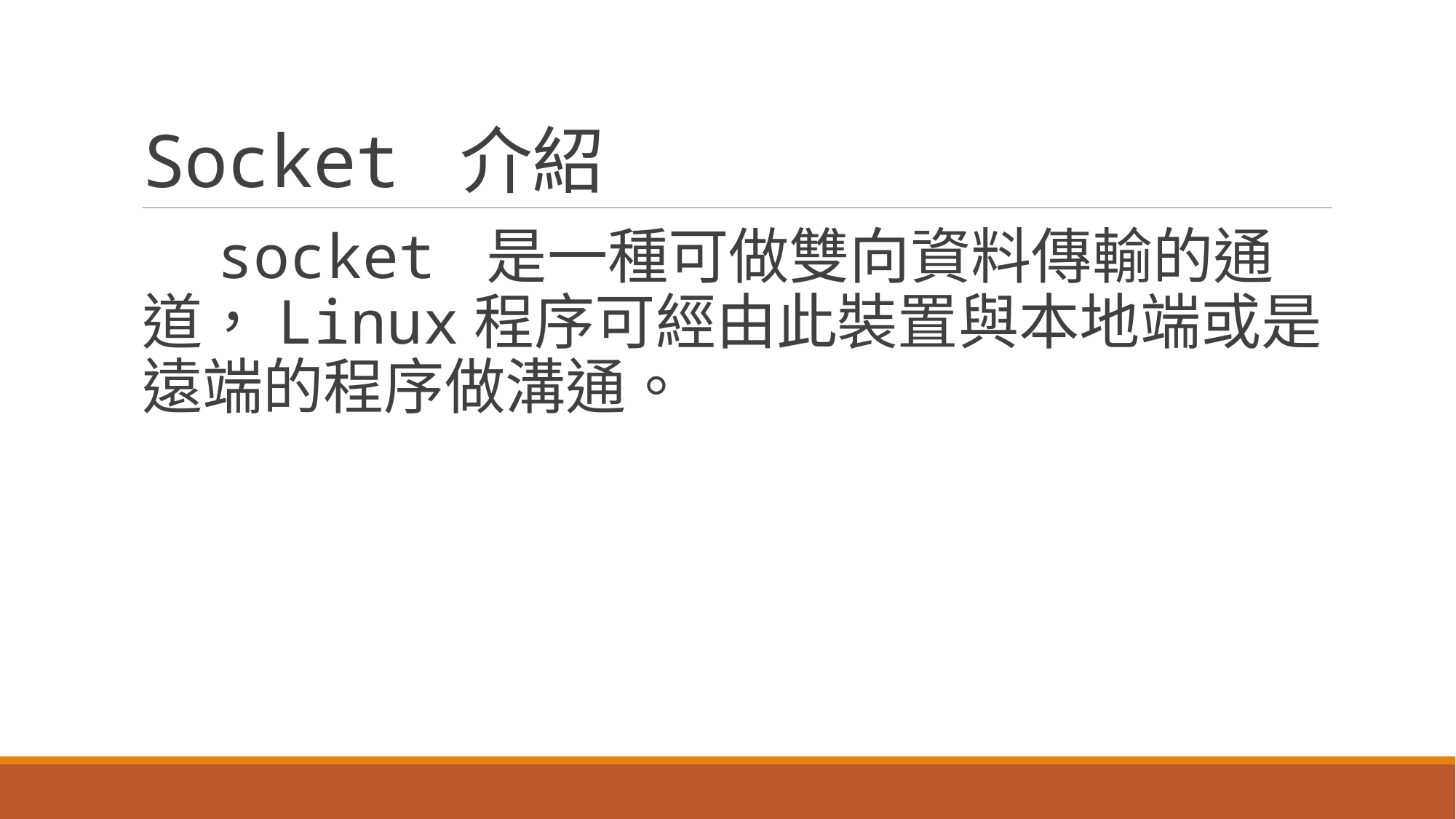

# Socket 介紹
  socket 是一種可做雙向資料傳輸的通道，Linux程序可經由此裝置與本地端或是遠端的程序做溝通。